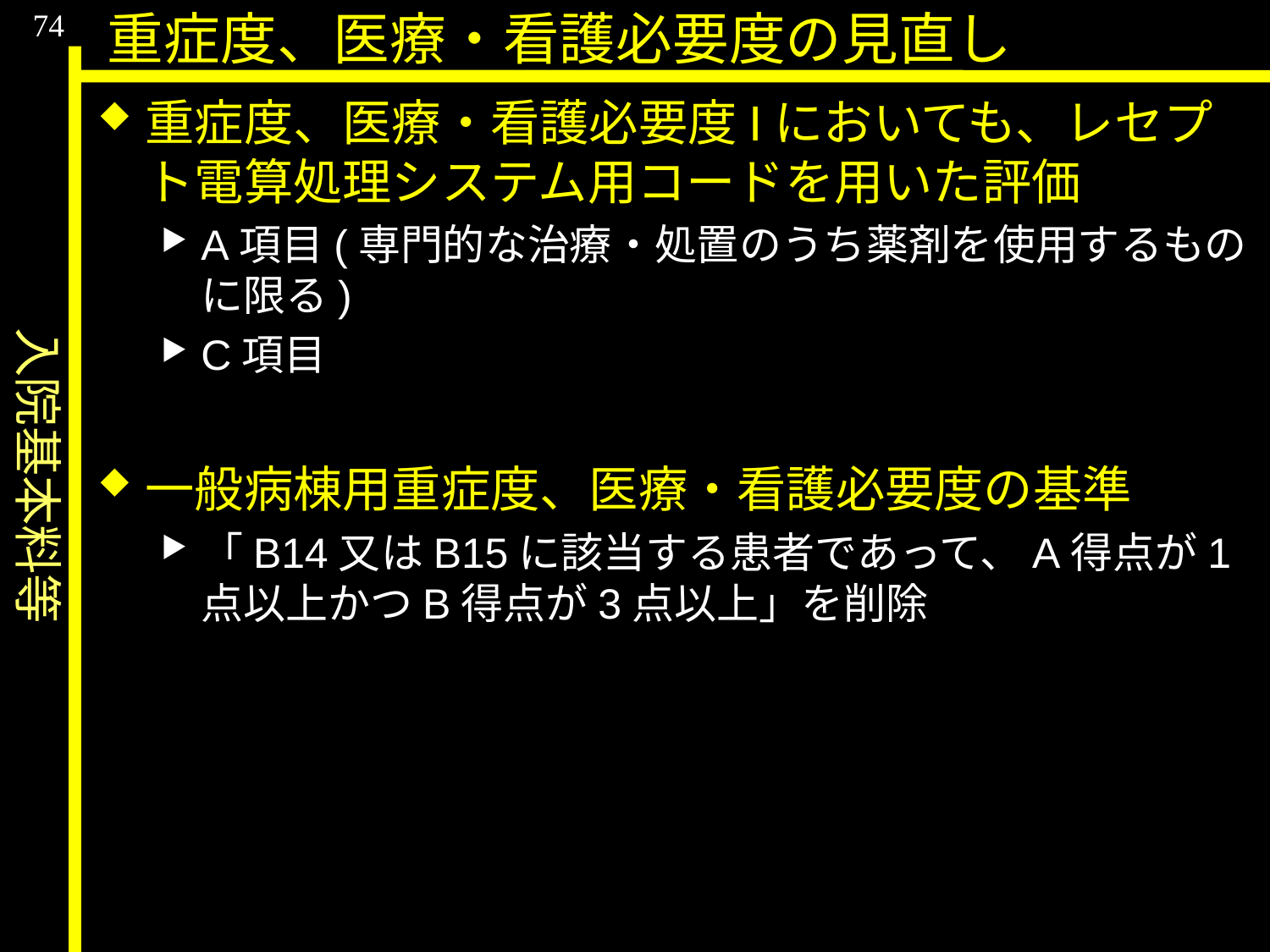

入院基本料等
74
重症度、医療・看護必要度の見直し

重症度、医療・看護必要度Iにおいても、レセプト電算処理システム用コードを用いた評価
A項目(専門的な治療・処置のうち薬剤を使用するものに限る)
C項目

一般病棟用重症度、医療・看護必要度の基準
「B14又はB15に該当する患者であって、A得点が1点以上かつB得点が3点以上」を削除